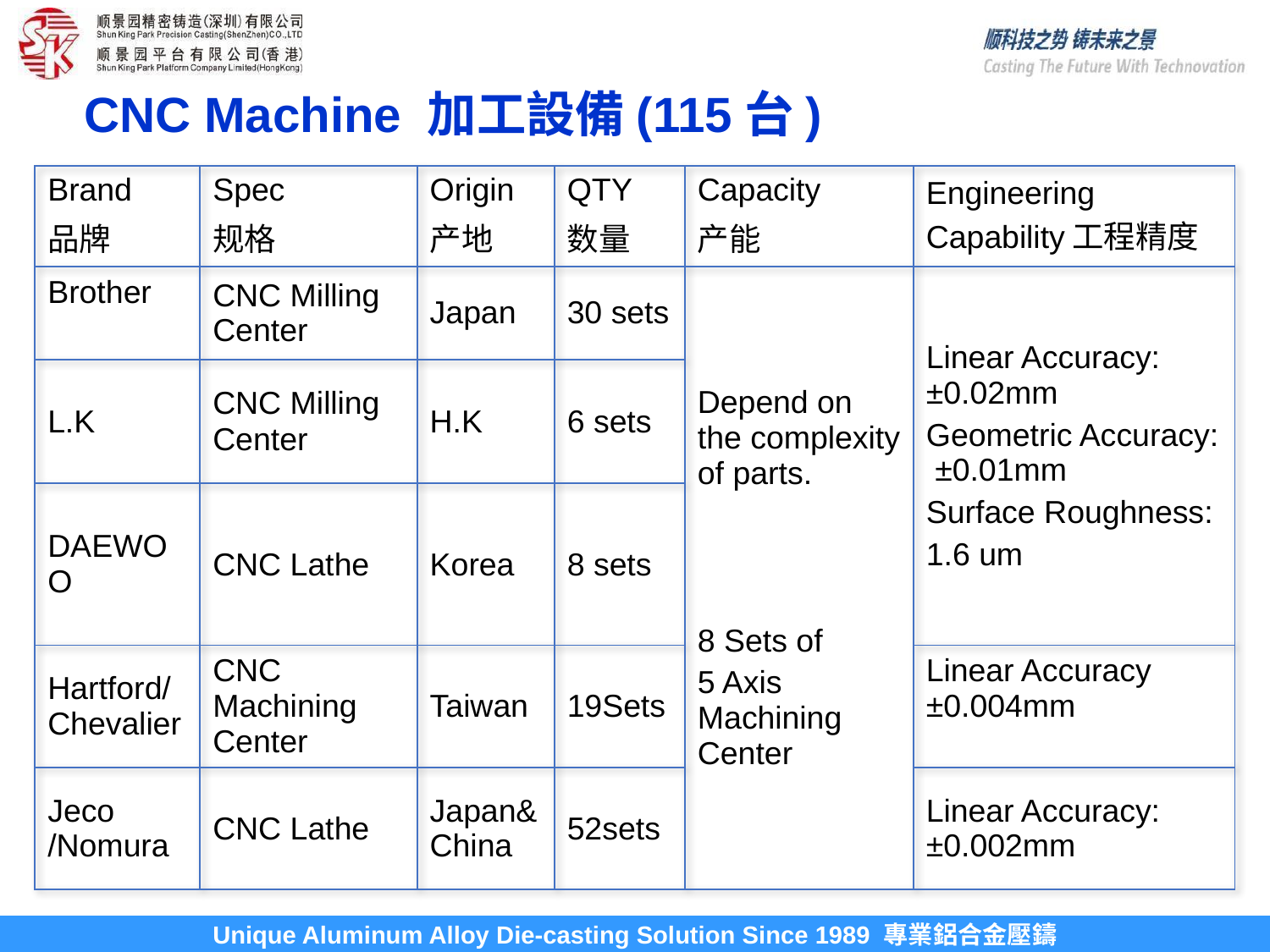

CNC Machine 加工設備(115台)
| Brand 品牌 | Spec 规格 | Origin 产地 | QTY 数量 | Capacity 产能 | Engineering Capability工程精度 |
| --- | --- | --- | --- | --- | --- |
| Brother | CNC Milling Center | Japan | 30 sets | Depend on the complexity of parts. 8 Sets of 5 Axis Machining Center | Linear Accuracy: ±0.02mm Geometric Accuracy: ±0.01mm Surface Roughness: 1.6 um |
| L.K | CNC Milling Center | H.K | 6 sets |  |  |
| DAEWOO | CNC Lathe | Korea | 8 sets |  |  |
| Hartford/Chevalier | CNC Machining Center | Taiwan | 19Sets |  | Linear Accuracy ±0.004mm |
| Jeco /Nomura | CNC Lathe | Japan& China | 52sets |  | Linear Accuracy: ±0.002mm |